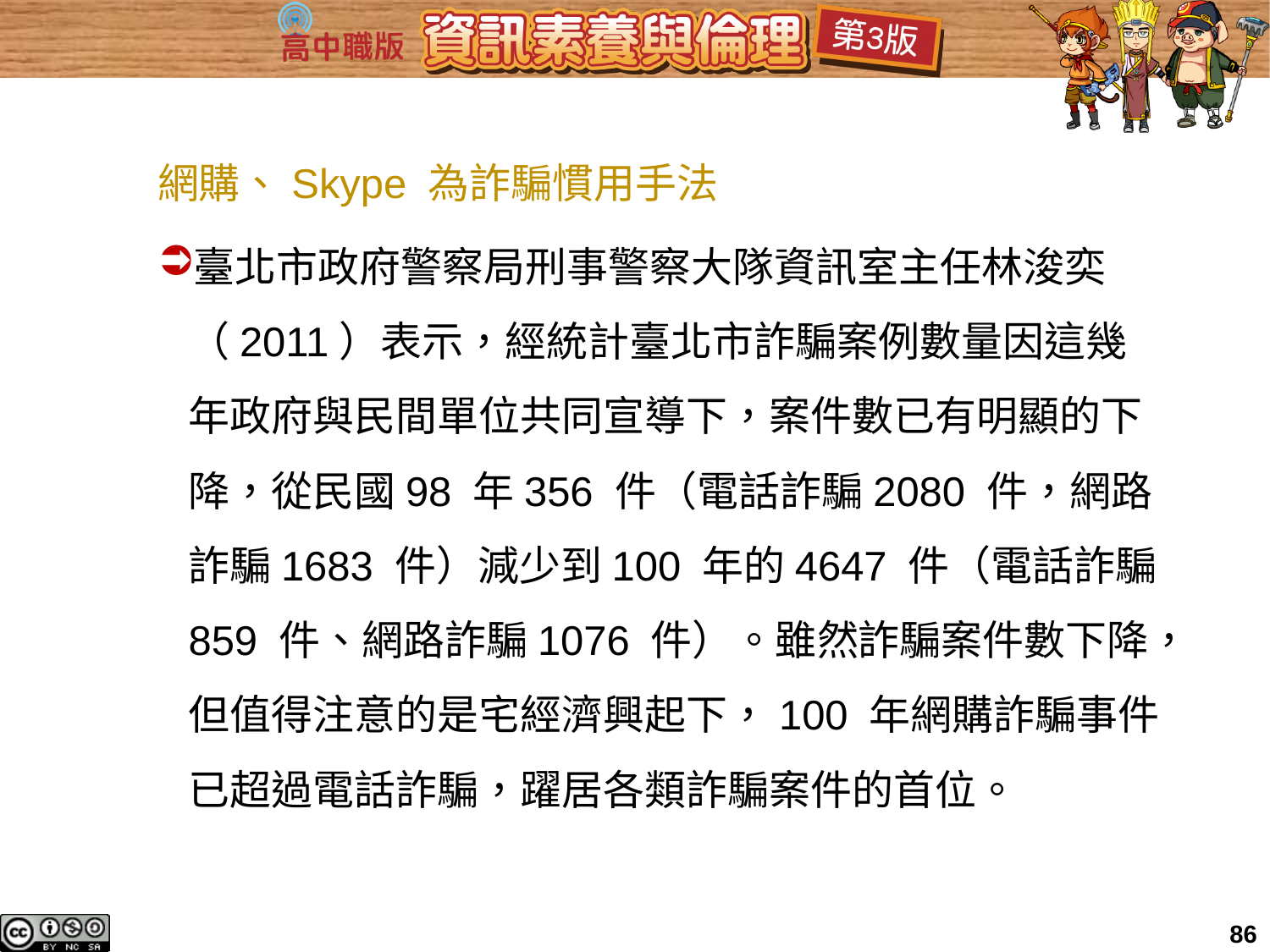

網購、Skype 為詐騙慣用手法
臺北市政府警察局刑事警察大隊資訊室主任林浚奕（2011）表示，經統計臺北市詐騙案例數量因這幾年政府與民間單位共同宣導下，案件數已有明顯的下降，從民國98 年356 件（電話詐騙2080 件，網路詐騙1683 件）減少到100 年的4647 件（電話詐騙859 件、網路詐騙1076 件）。雖然詐騙案件數下降，但值得注意的是宅經濟興起下，100 年網購詐騙事件已超過電話詐騙，躍居各類詐騙案件的首位。
86